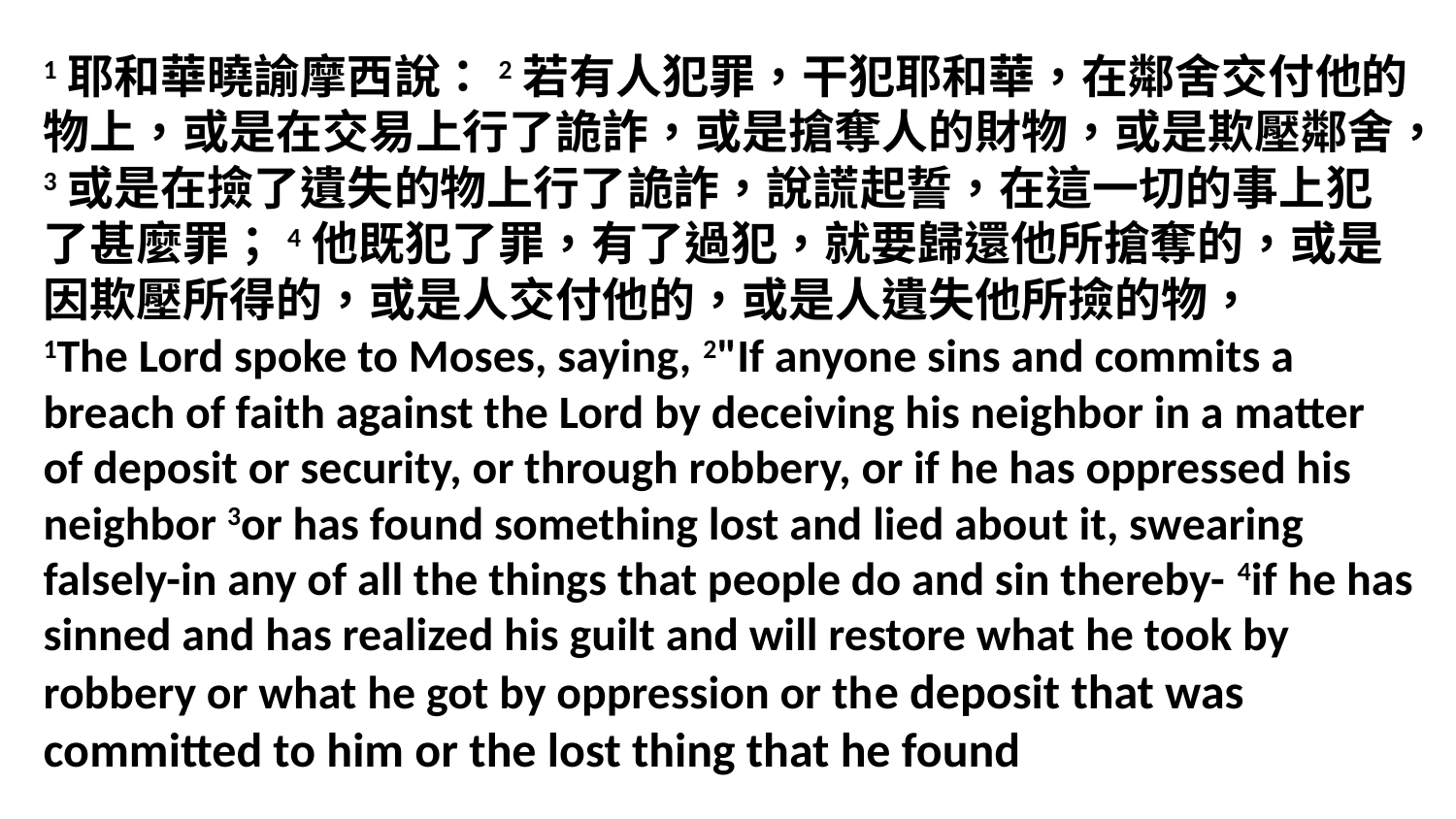

1耶和華曉諭摩西說：2若有人犯罪，干犯耶和華，在鄰舍交付他的物上，或是在交易上行了詭詐，或是搶奪人的財物，或是欺壓鄰舍，3或是在撿了遺失的物上行了詭詐，說謊起誓，在這一切的事上犯了甚麼罪；4他既犯了罪，有了過犯，就要歸還他所搶奪的，或是因欺壓所得的，或是人交付他的，或是人遺失他所撿的物，
1The Lord spoke to Moses, saying, 2"If anyone sins and commits a breach of faith against the Lord by deceiving his neighbor in a matter of deposit or security, or through robbery, or if he has oppressed his neighbor 3or has found something lost and lied about it, swearing falsely-in any of all the things that people do and sin thereby- 4if he has sinned and has realized his guilt and will restore what he took by robbery or what he got by oppression or the deposit that was committed to him or the lost thing that he found